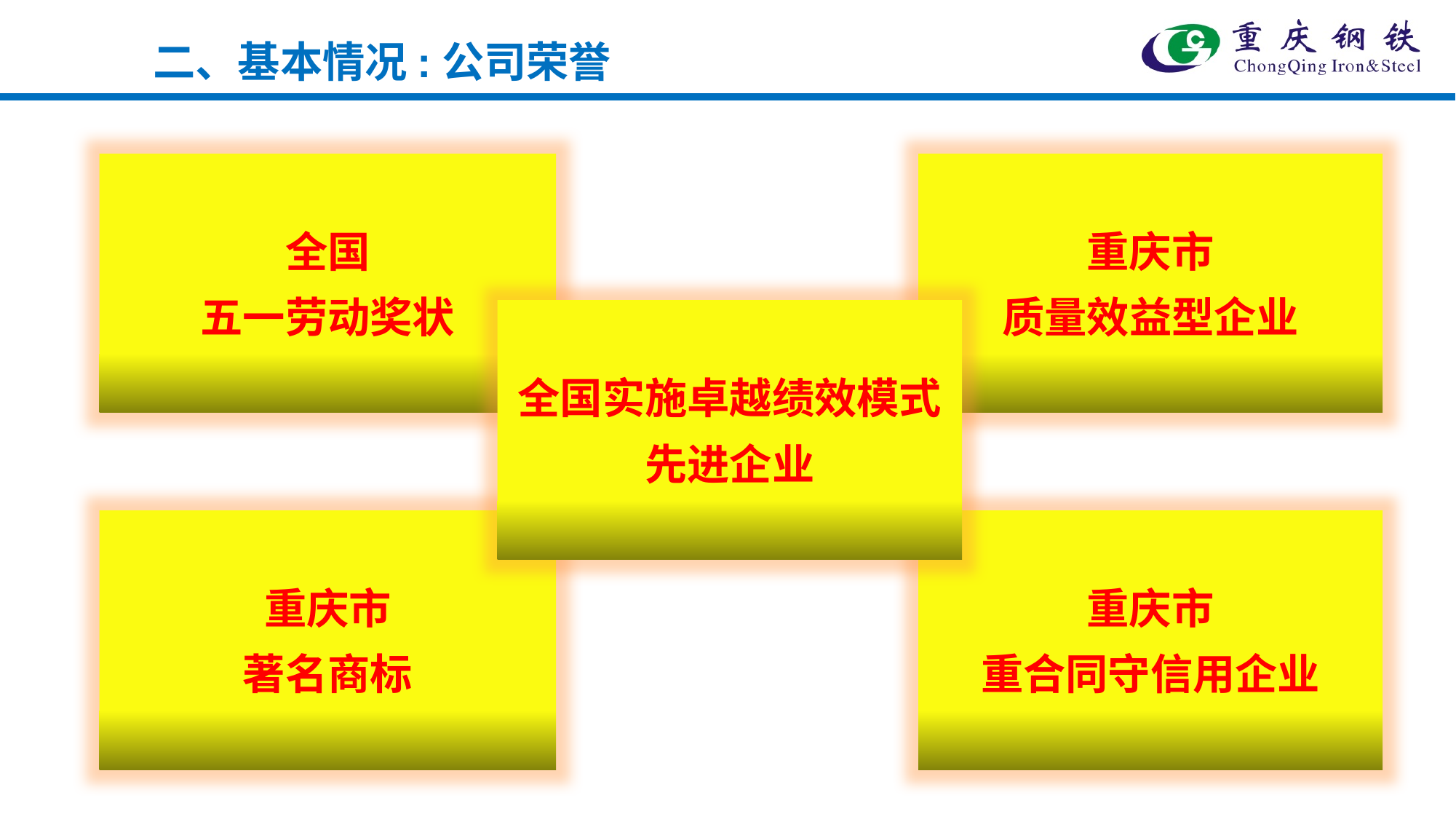

二、基本情况:公司荣誉

全国
五一劳动奖状

重庆市
质量效益型企业

全国实施卓越绩效模式
先进企业

重庆市
著名商标

重庆市
重合同守信用企业